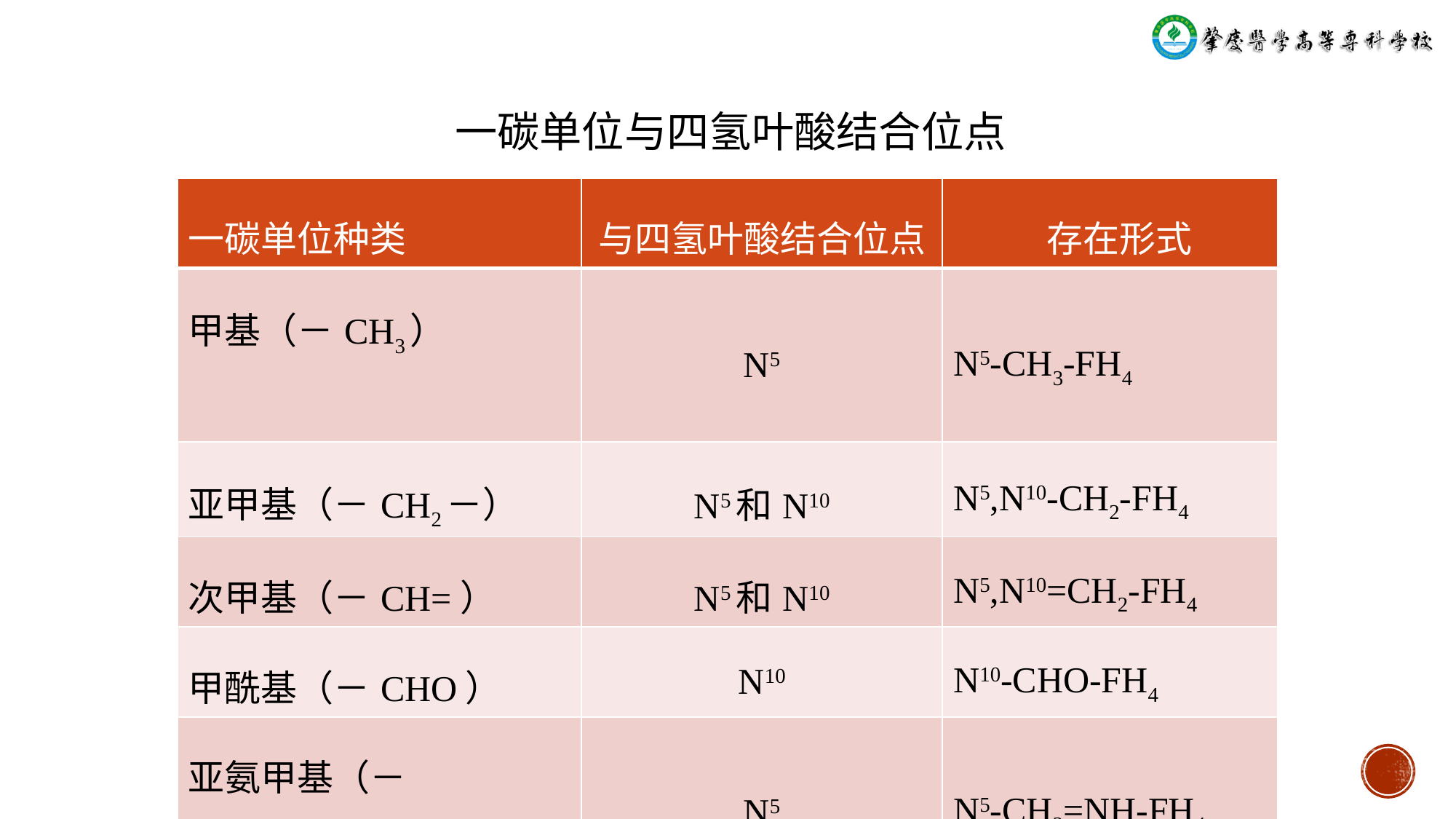

一碳单位与四氢叶酸结合位点
| 一碳单位种类 | 与四氢叶酸结合位点 | 存在形式 |
| --- | --- | --- |
| 甲基（－CH3） | N5 | N5-CH3-FH4 |
| 亚甲基（－CH2－） | N5和N10 | N5,N10-CH2-FH4 |
| 次甲基（－CH=） | N5和N10 | N5,N10=CH2-FH4 |
| 甲酰基（－CHO） | N10 | N10-CHO-FH4 |
| 亚氨甲基（－CH=NH） | N5 | N5-CH2=NH-FH4 |